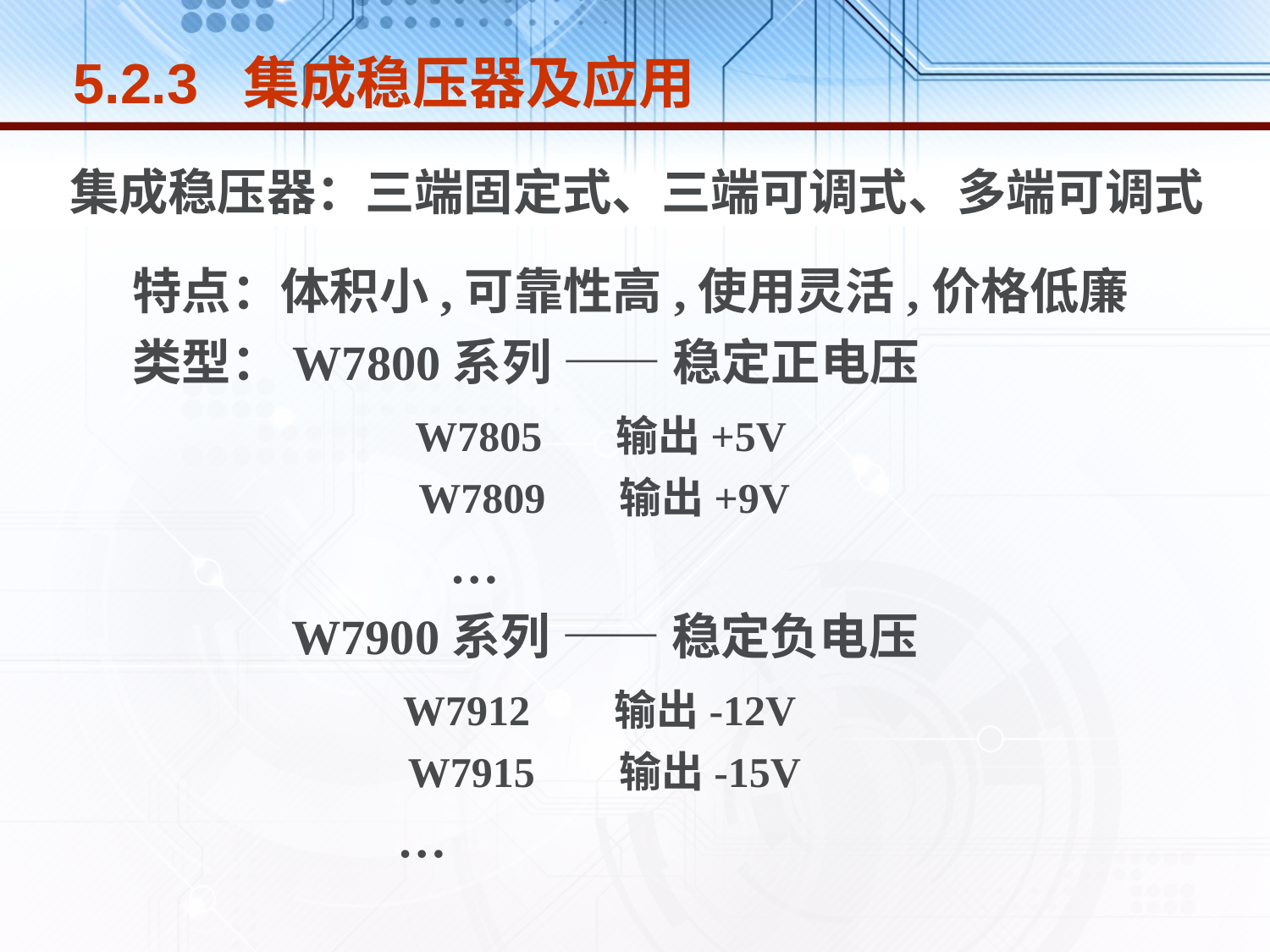

5.2.3  集成稳压器及应用

集成稳压器：三端固定式、三端可调式、多端可调式
特点：体积小,可靠性高,使用灵活,价格低廉
类型：W7800系列 —— 稳定正电压
                       W7805      输出+5V
                           W7809      输出+9V
                              …
               W7900系列 —— 稳定负电压
                      W7912       输出-12V
                          W7915       输出-15V
                         …